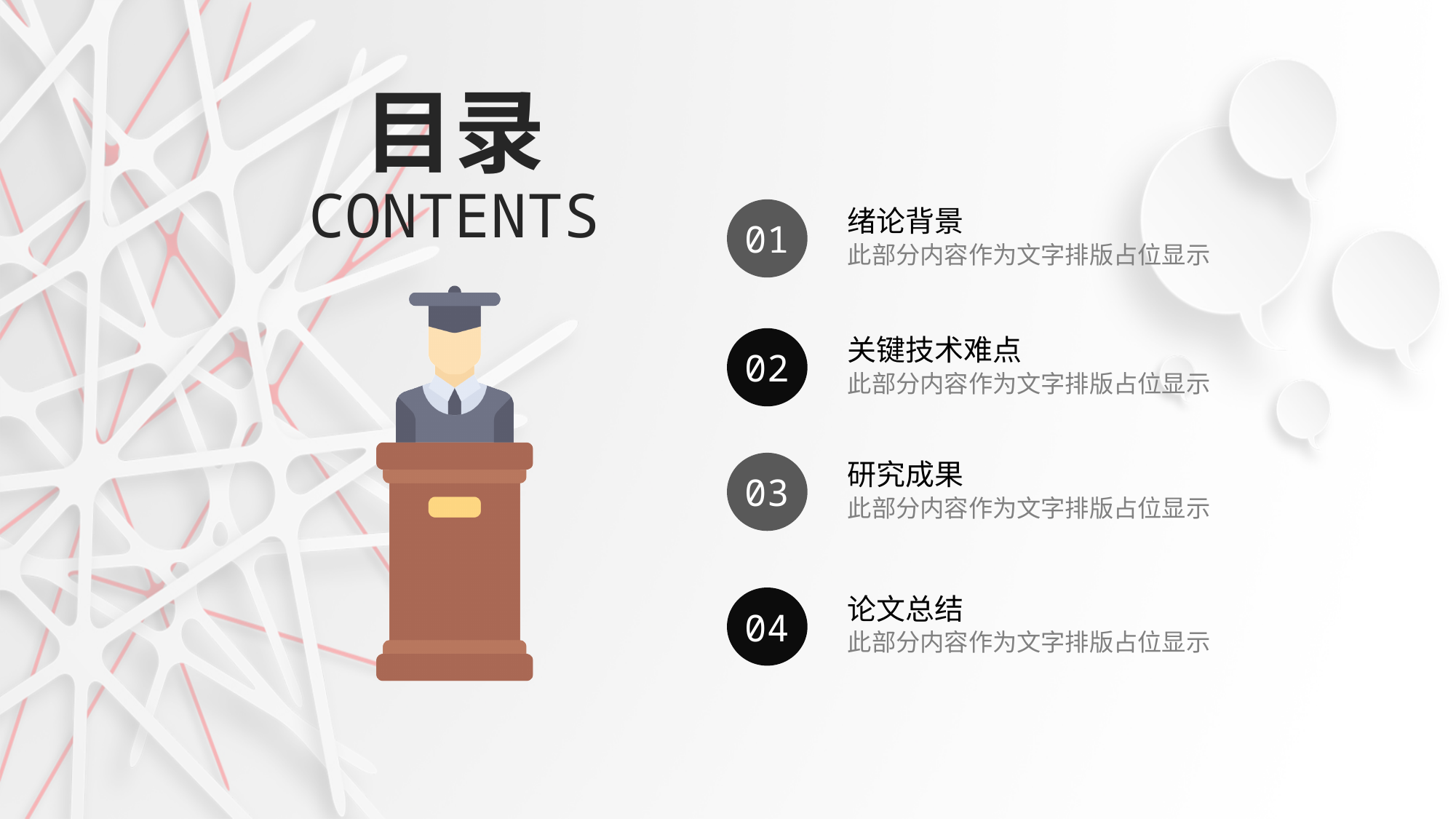

目录
CONTENTS
01
绪论背景
此部分内容作为文字排版占位显示

02
关键技术难点
此部分内容作为文字排版占位显示
03
研究成果
此部分内容作为文字排版占位显示
04
论文总结
此部分内容作为文字排版占位显示